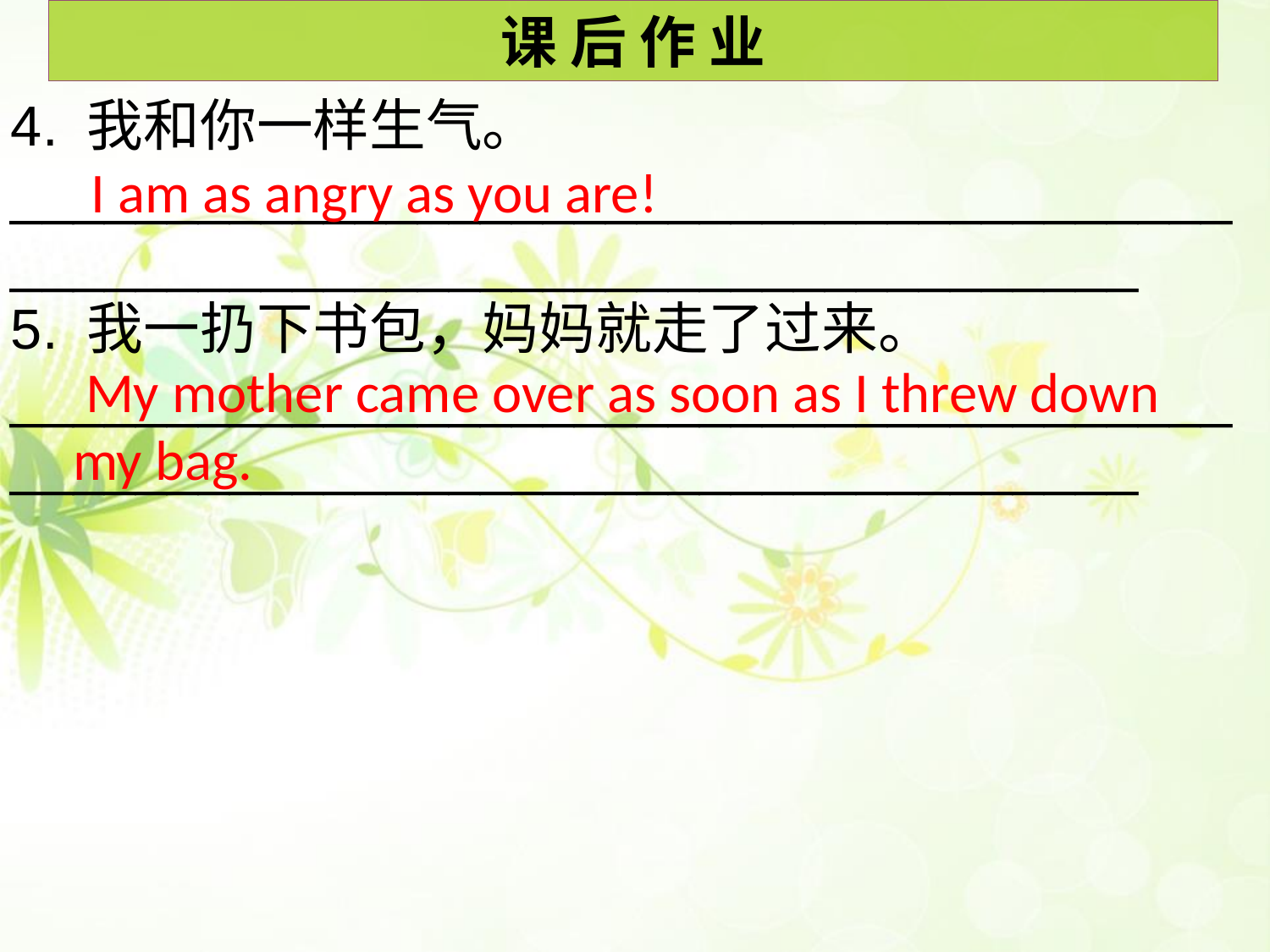

课 后 作 业
4. 我和你一样生气。
___________________________________________________________________________
5. 我一扔下书包，妈妈就走了过来。
___________________________________________________________________________
 I am as angry as you are!
 My mother came over as soon as I threw down my bag.